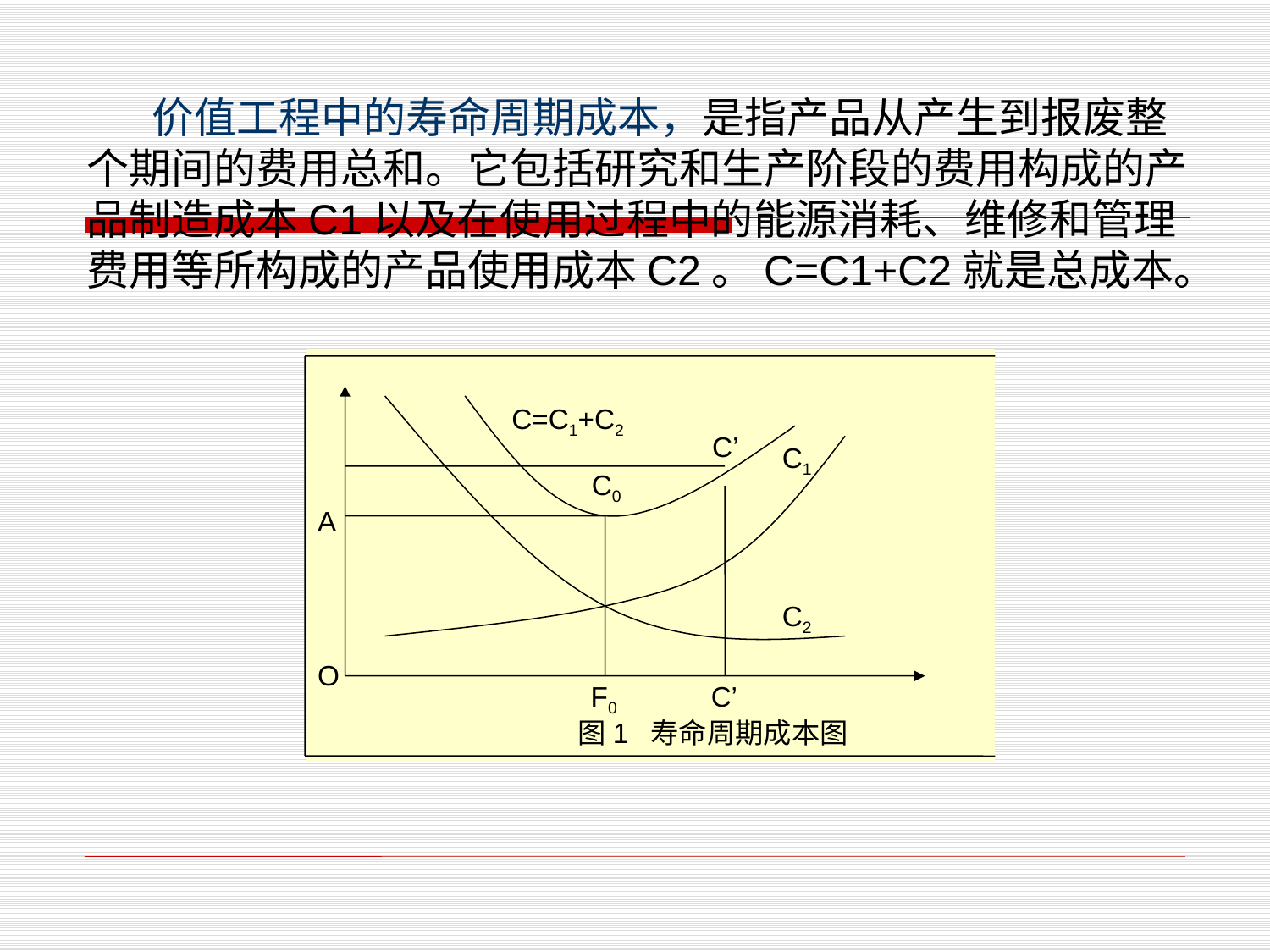

价值工程中的寿命周期成本，是指产品从产生到报废整个期间的费用总和。它包括研究和生产阶段的费用构成的产品制造成本C1以及在使用过程中的能源消耗、维修和管理费用等所构成的产品使用成本C2。C=C1+C2就是总成本。

C=C1+C2

C’
C1

C0

A

C2
O

F0
C’
图1  寿命周期成本图